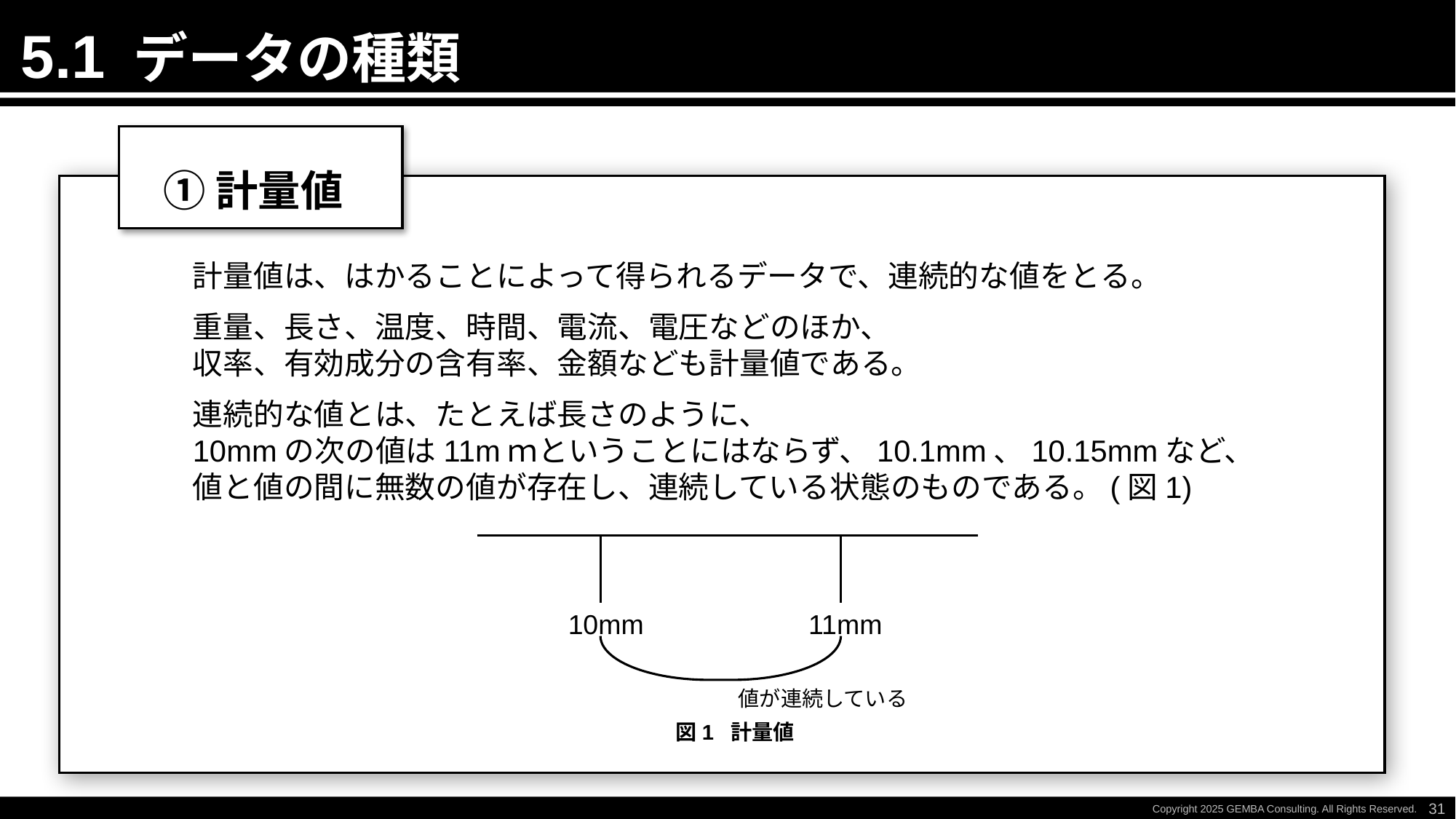

5.1 データの種類

①計量値

計量値は、はかることによって得られるデータで、連続的な値をとる。

重量、長さ、温度、時間、電流、電圧などのほか、
収率、有効成分の含有率、金額なども計量値である。

連続的な値とは、たとえば長さのように、
10mmの次の値は11mｍということにはならず、10.1mm、10.15mmなど、
値と値の間に無数の値が存在し、連続している状態のものである。(図1)
10mm
11mm

値が連続している
図1  計量値
31